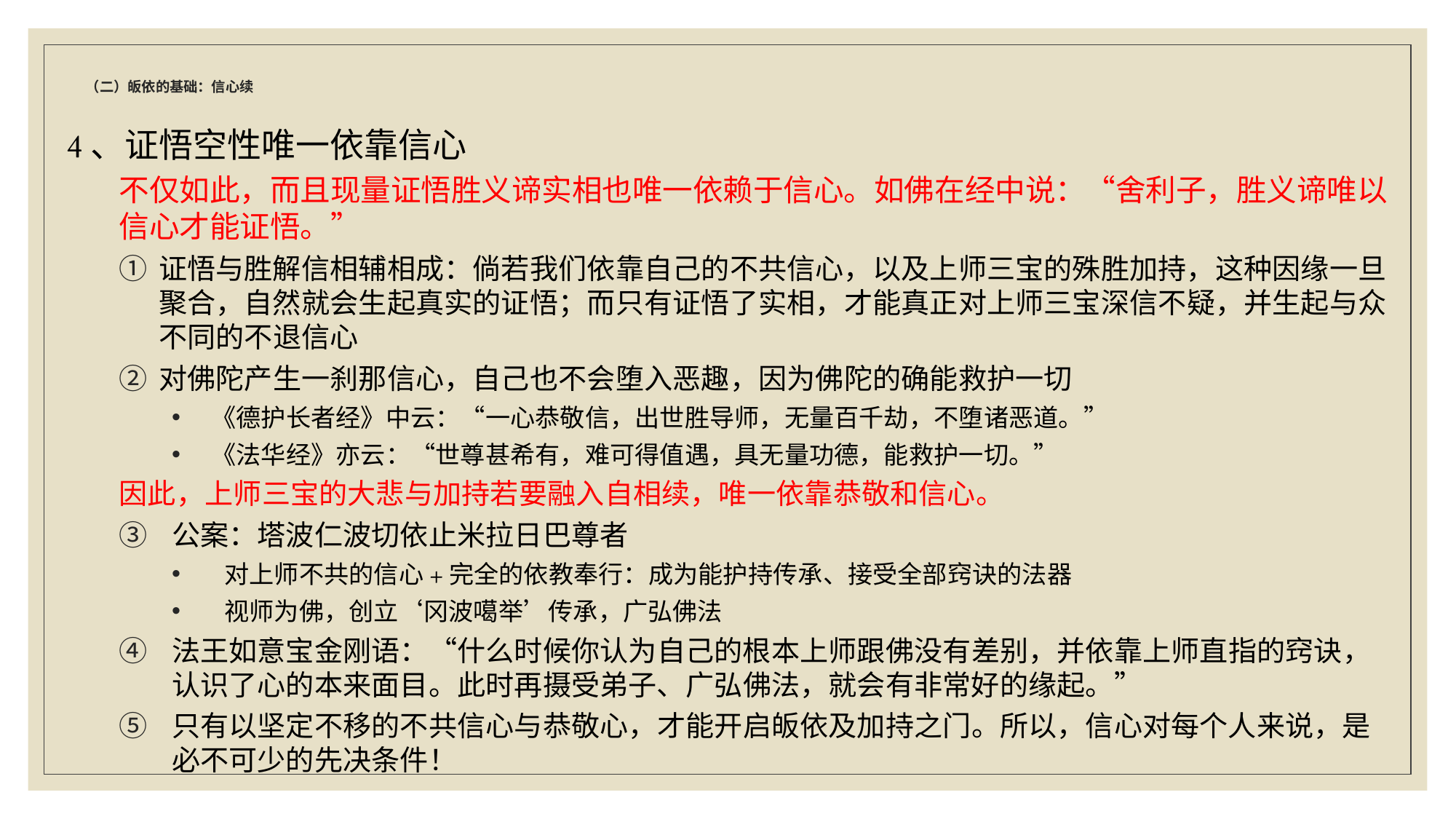

# （二）皈依的基础：信心续
4、证悟空性唯一依靠信心
不仅如此，而且现量证悟胜义谛实相也唯一依赖于信心。如佛在经中说：“舍利子，胜义谛唯以信心才能证悟。”
证悟与胜解信相辅相成：倘若我们依靠自己的不共信心，以及上师三宝的殊胜加持，这种因缘一旦聚合，自然就会生起真实的证悟；而只有证悟了实相，才能真正对上师三宝深信不疑，并生起与众不同的不退信心
对佛陀产生一刹那信心，自己也不会堕入恶趣，因为佛陀的确能救护一切
《德护长者经》中云：“一心恭敬信，出世胜导师，无量百千劫，不堕诸恶道。”
《法华经》亦云：“世尊甚希有，难可得值遇，具无量功德，能救护一切。”
因此，上师三宝的大悲与加持若要融入自相续，唯一依靠恭敬和信心。
公案：塔波仁波切依止米拉日巴尊者
对上师不共的信心+完全的依教奉行：成为能护持传承、接受全部窍诀的法器
视师为佛，创立‘冈波噶举’传承，广弘佛法
法王如意宝金刚语：“什么时候你认为自己的根本上师跟佛没有差别，并依靠上师直指的窍诀，认识了心的本来面目。此时再摄受弟子、广弘佛法，就会有非常好的缘起。”
只有以坚定不移的不共信心与恭敬心，才能开启皈依及加持之门。所以，信心对每个人来说，是必不可少的先决条件！